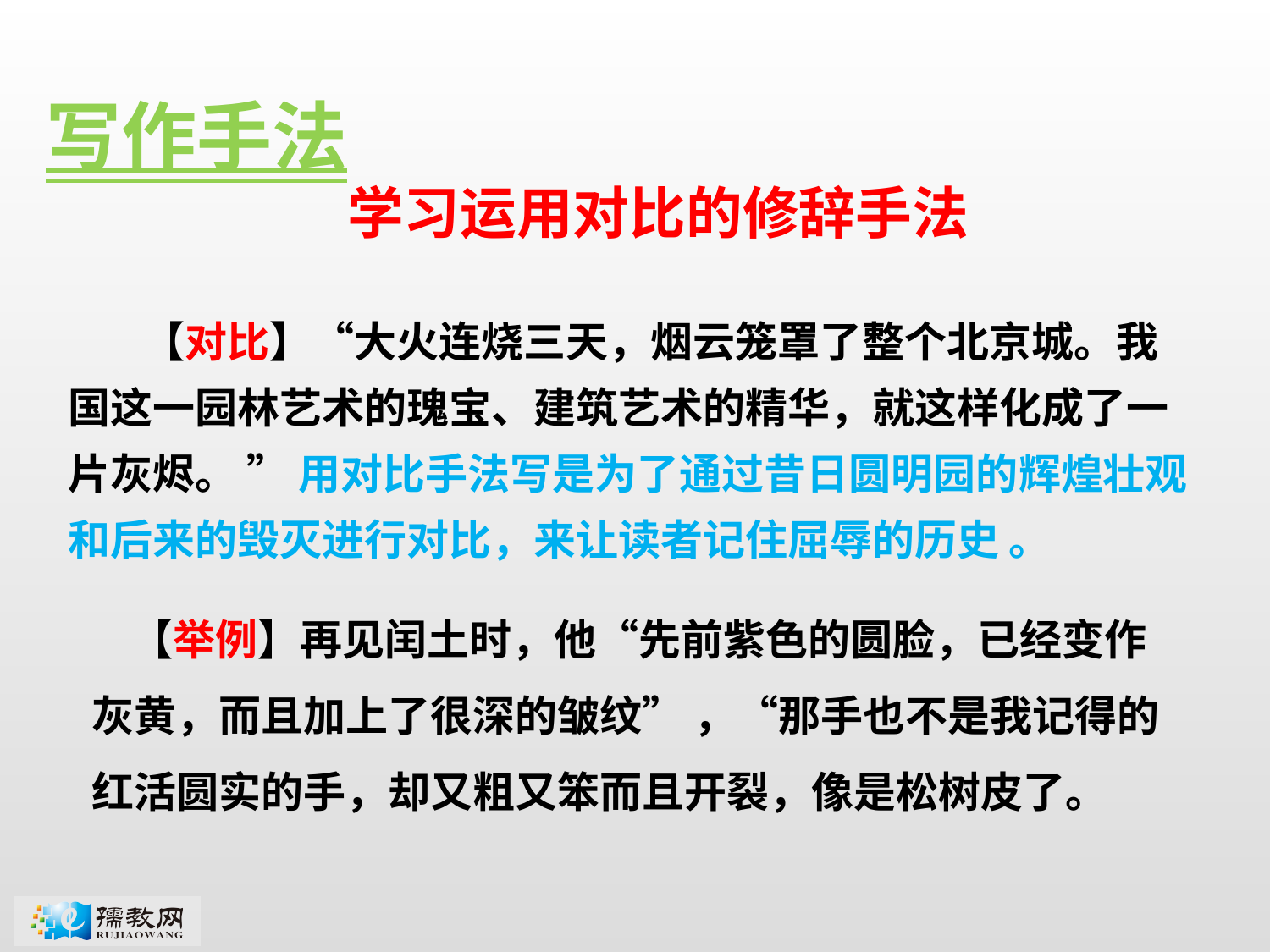

写作手法
学习运用对比的修辞手法
【对比】“大火连烧三天，烟云笼罩了整个北京城。我国这一园林艺术的瑰宝、建筑艺术的精华，就这样化成了一片灰烬。 ” 用对比手法写是为了通过昔日圆明园的辉煌壮观和后来的毁灭进行对比，来让读者记住屈辱的历史 。
   【举例】再见闰土时，他“先前紫色的圆脸，已经变作灰黄，而且加上了很深的皱纹” ，“那手也不是我记得的红活圆实的手，却又粗又笨而且开裂，像是松树皮了。